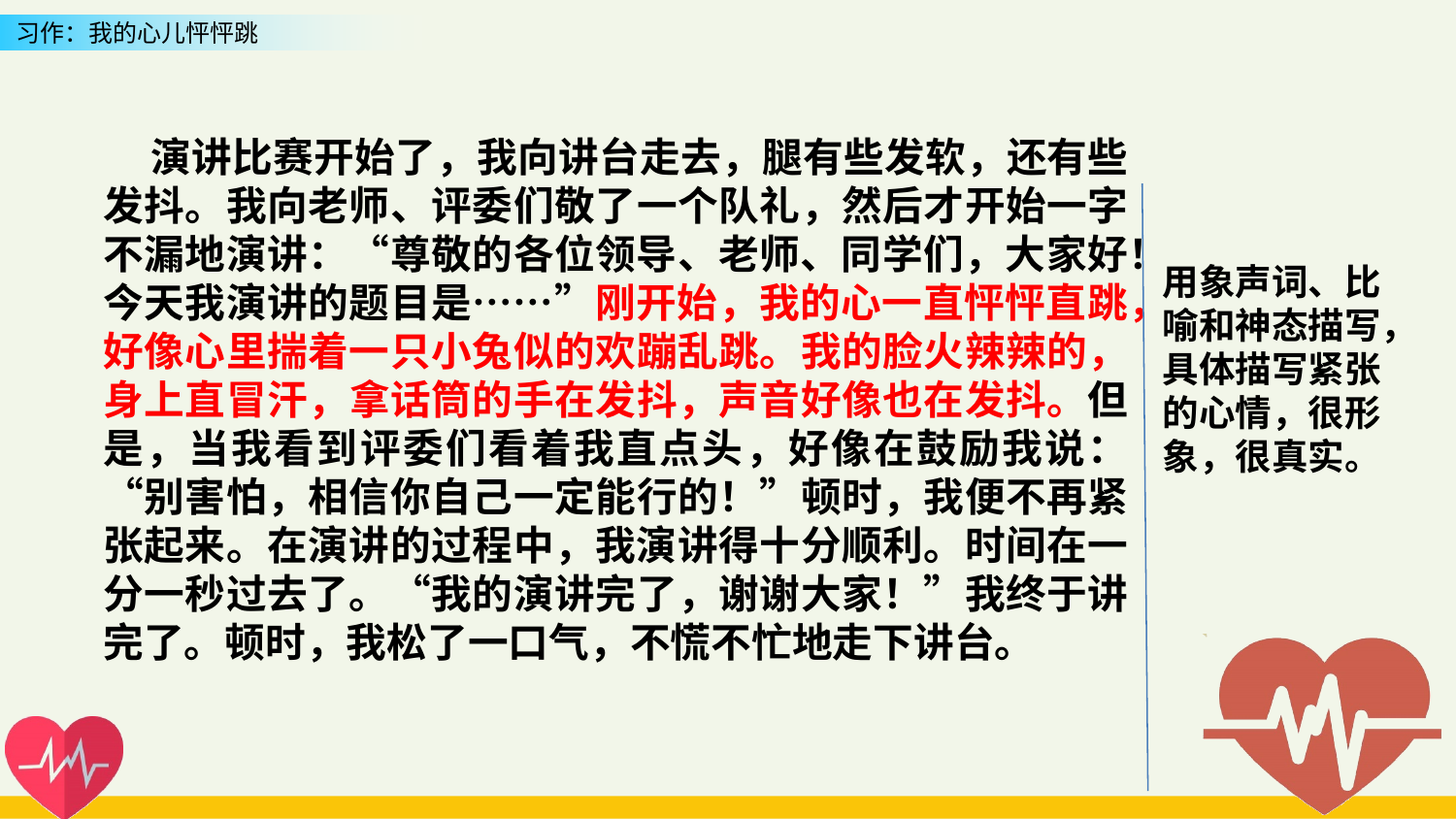

演讲比赛开始了，我向讲台走去，腿有些发软，还有些发抖。我向老师、评委们敬了一个队礼，然后才开始一字不漏地演讲：“尊敬的各位领导、老师、同学们，大家好！今天我演讲的题目是……”刚开始，我的心一直怦怦直跳，好像心里揣着一只小兔似的欢蹦乱跳。我的脸火辣辣的，身上直冒汗，拿话筒的手在发抖，声音好像也在发抖。但是，当我看到评委们看着我直点头，好像在鼓励我说：“别害怕，相信你自己一定能行的！”顿时，我便不再紧张起来。在演讲的过程中，我演讲得十分顺利。时间在一分一秒过去了。“我的演讲完了，谢谢大家！”我终于讲完了。顿时，我松了一口气，不慌不忙地走下讲台。
用象声词、比喻和神态描写，具体描写紧张的心情，很形象，很真实。